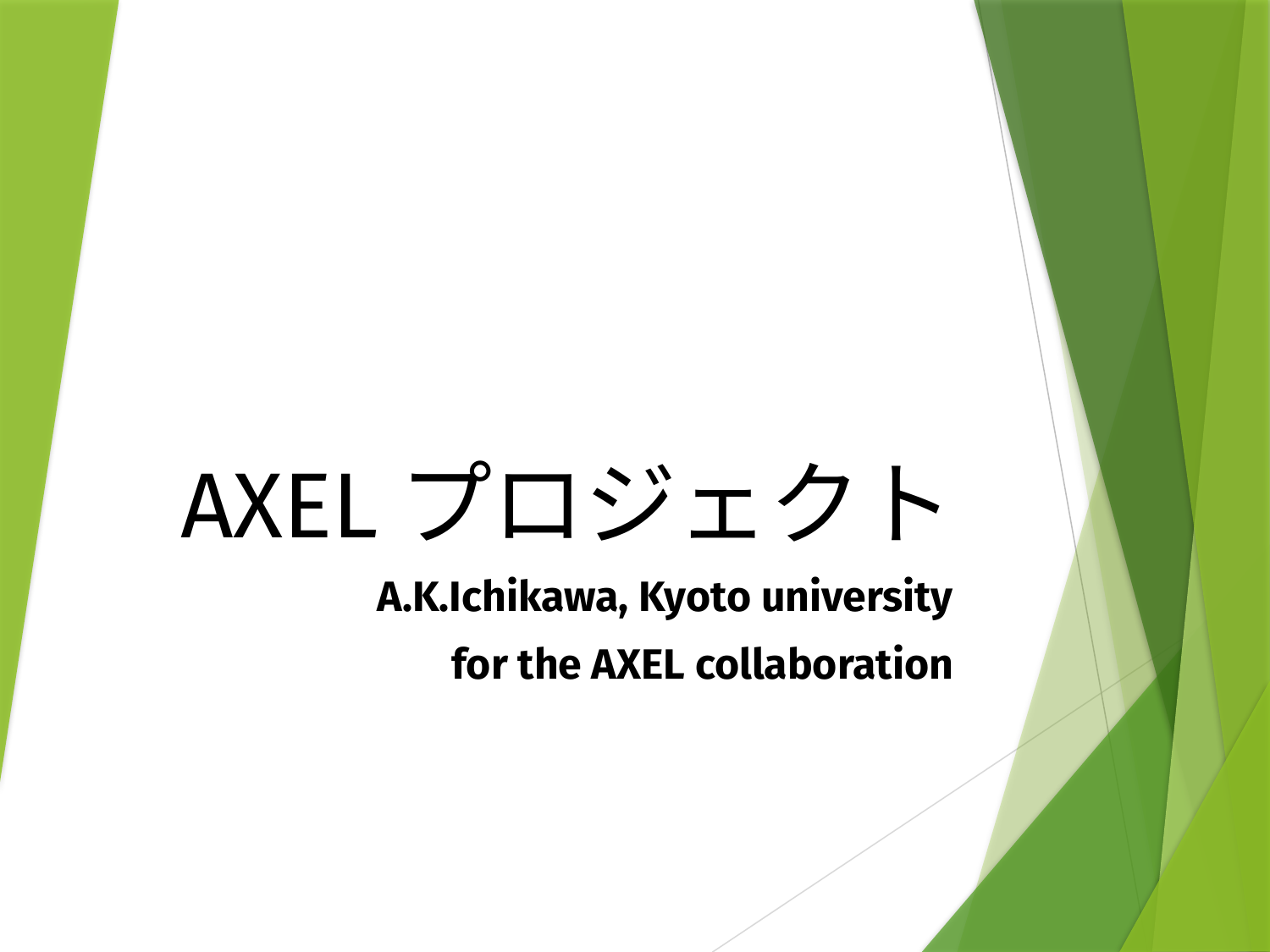

# AXELプロジェクト
A.K.Ichikawa, Kyoto university
for the AXEL collaboration